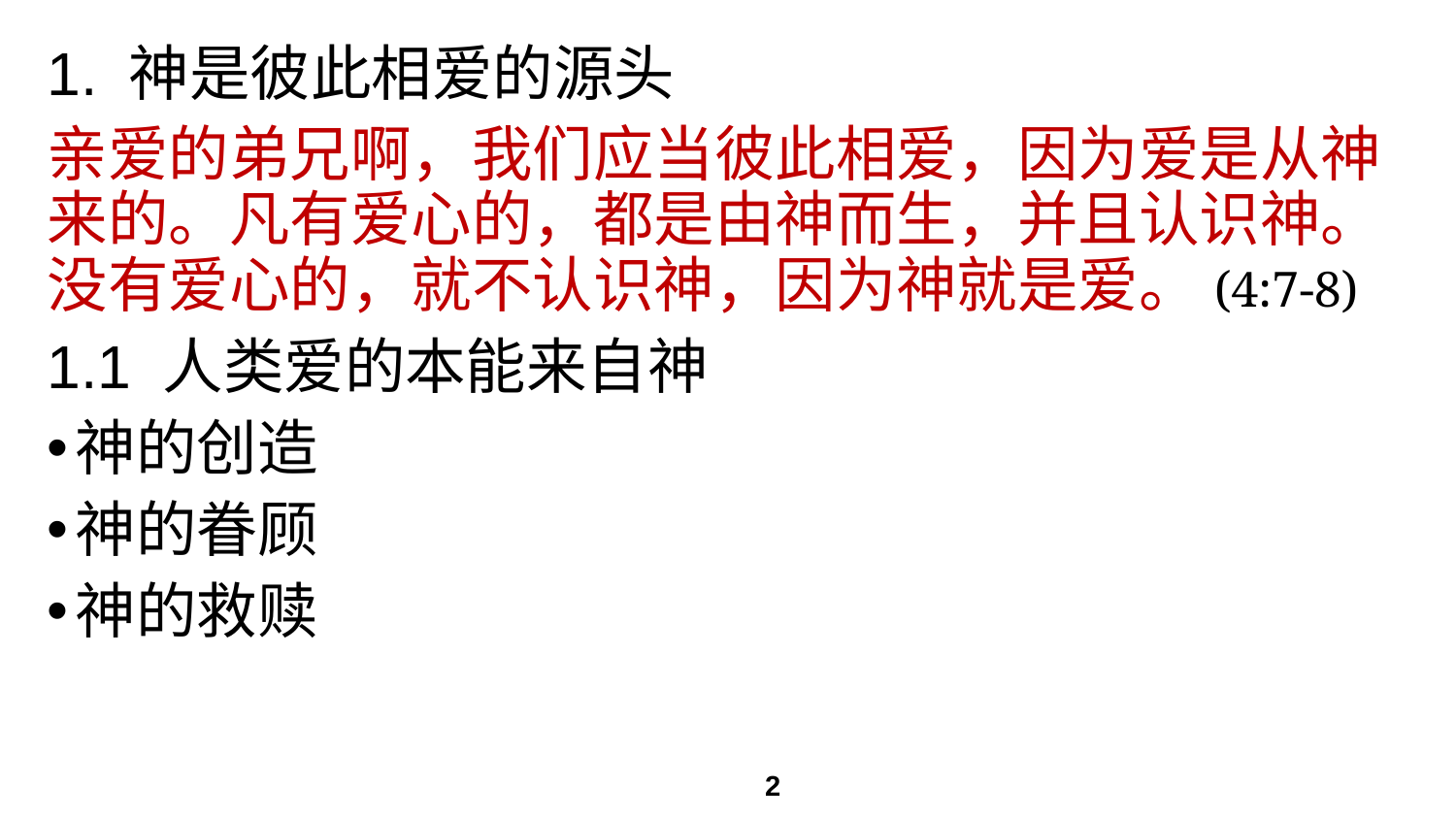

# 1. 神是彼此相爱的源头
亲爱的弟兄啊，我们应当彼此相爱，因为爱是从神来的。凡有爱心的，都是由神而生，并且认识神。没有爱心的，就不认识神，因为神就是爱。(4:7-8)
1.1 人类爱的本能来自神
神的创造
神的眷顾
神的救赎

2